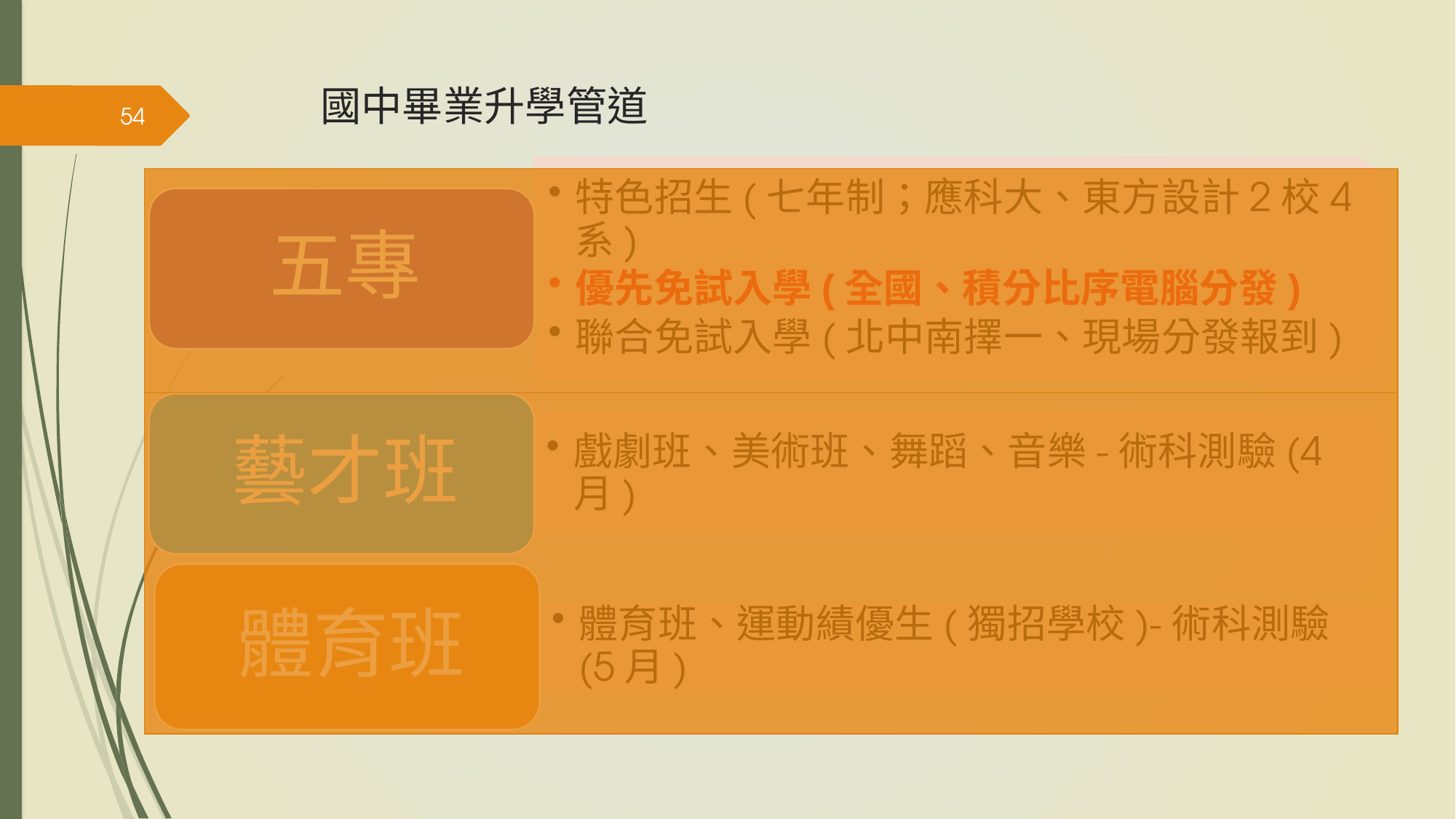

# 國中畢業升學管道
54
特色招生(七年制；應科大、東方設計2校4系)
優先免試入學(全國、積分比序電腦分發)
聯合免試入學(北中南擇一、現場分發報到)
五專
戲劇班、美術班、舞蹈、音樂-術科測驗(4月)
藝才班
體育班、運動績優生(獨招學校)-術科測驗(5月)
體育班